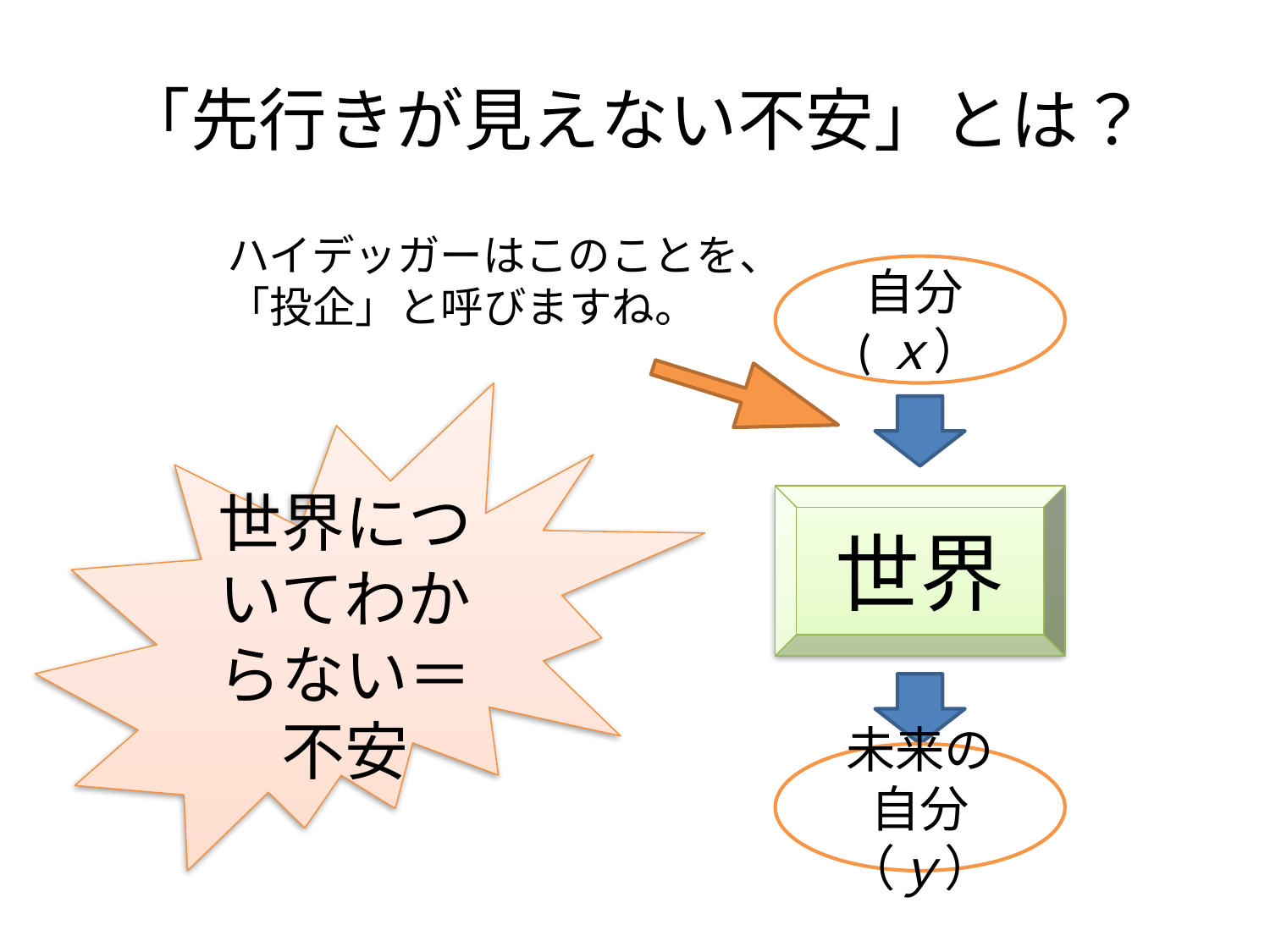

# 「先行きが見えない不安」とは？
ハイデッガーはこのことを、「投企」と呼びますね。
自分(ｘ）

世界についてわからない＝不安

世界

未来の自分（ｙ）